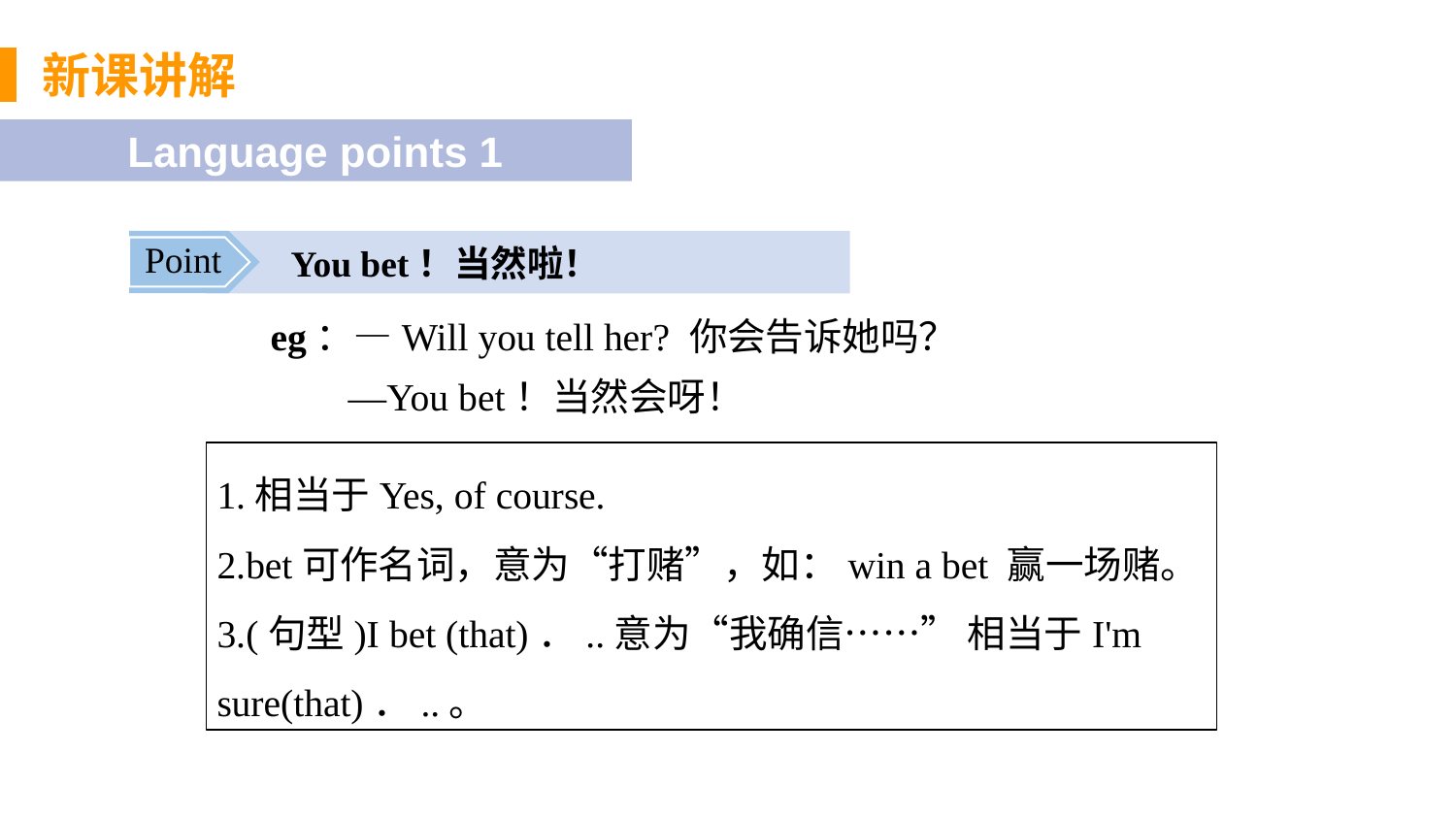

新课讲解

Language points 1

        You bet！当然啦！

Point

eg：—Will you tell her? 你会告诉她吗？
        —You bet！当然会呀！
1.相当于Yes, of course.
2.bet可作名词，意为“打赌”，如：win a bet 赢一场赌。
3.(句型)I bet (that)．..意为“我确信……” 相当于I'm sure(that)．..。